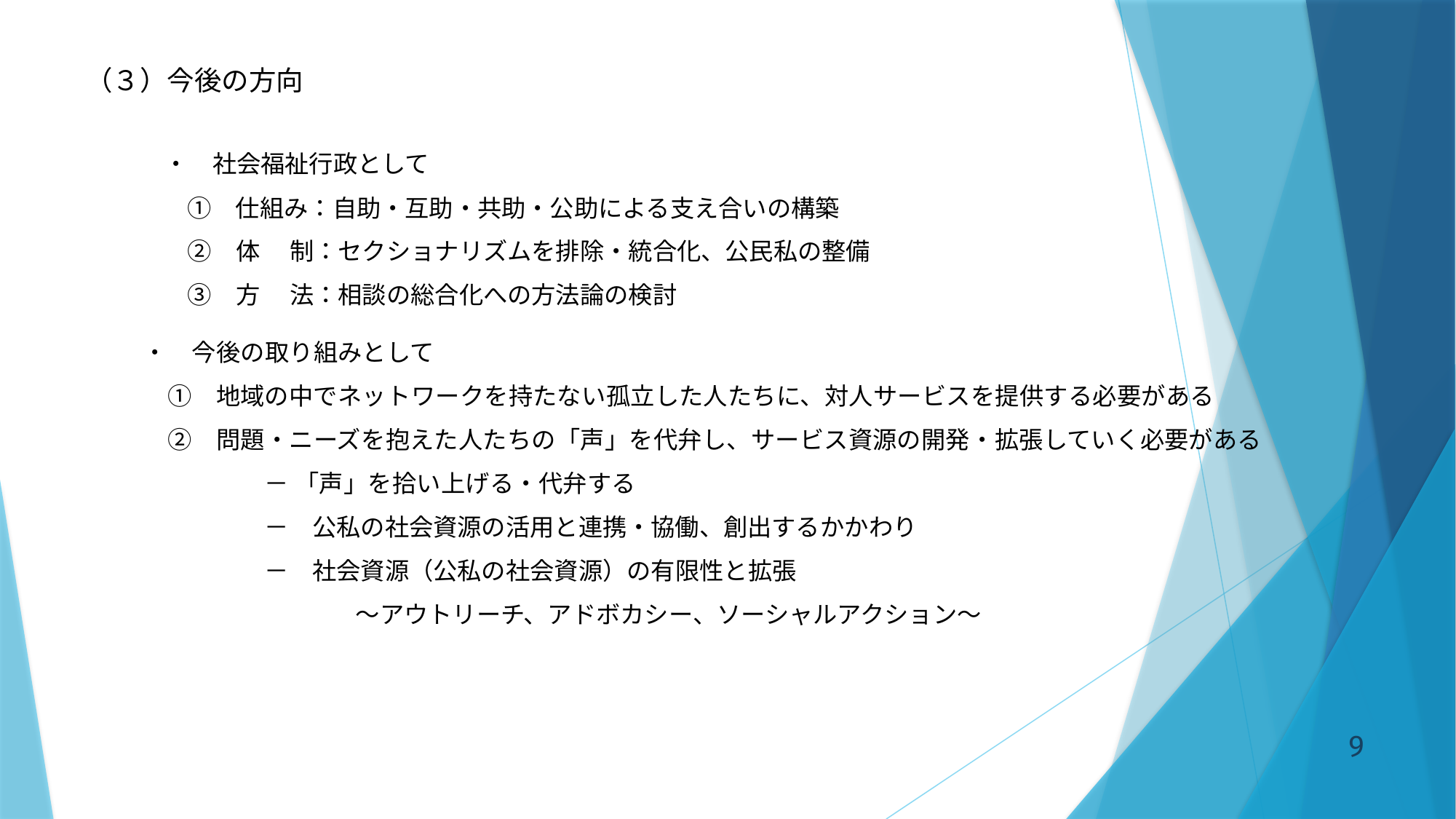

（３）今後の方向

　　　・　社会福祉行政として
　　　 　①　仕組み：自助・互助・共助・公助による支え合いの構築
　　　 　②　体　 制：セクショナリズムを排除・統合化、公民私の整備
　　　 　③　方　 法：相談の総合化への方法論の検討
・　今後の取り組みとして
　①　地域の中でネットワークを持たない孤立した人たちに、対人サービスを提供する必要がある
　②　問題・ニーズを抱えた人たちの「声」を代弁し、サービス資源の開発・拡張していく必要がある
　　　　　－ 「声」を拾い上げる・代弁する
　　　　　－　公私の社会資源の活用と連携・協働、創出するかかわり
　　　　　－　社会資源（公私の社会資源）の有限性と拡張
　　　　　　　     ～アウトリーチ、アドボカシー、ソーシャルアクション～

9